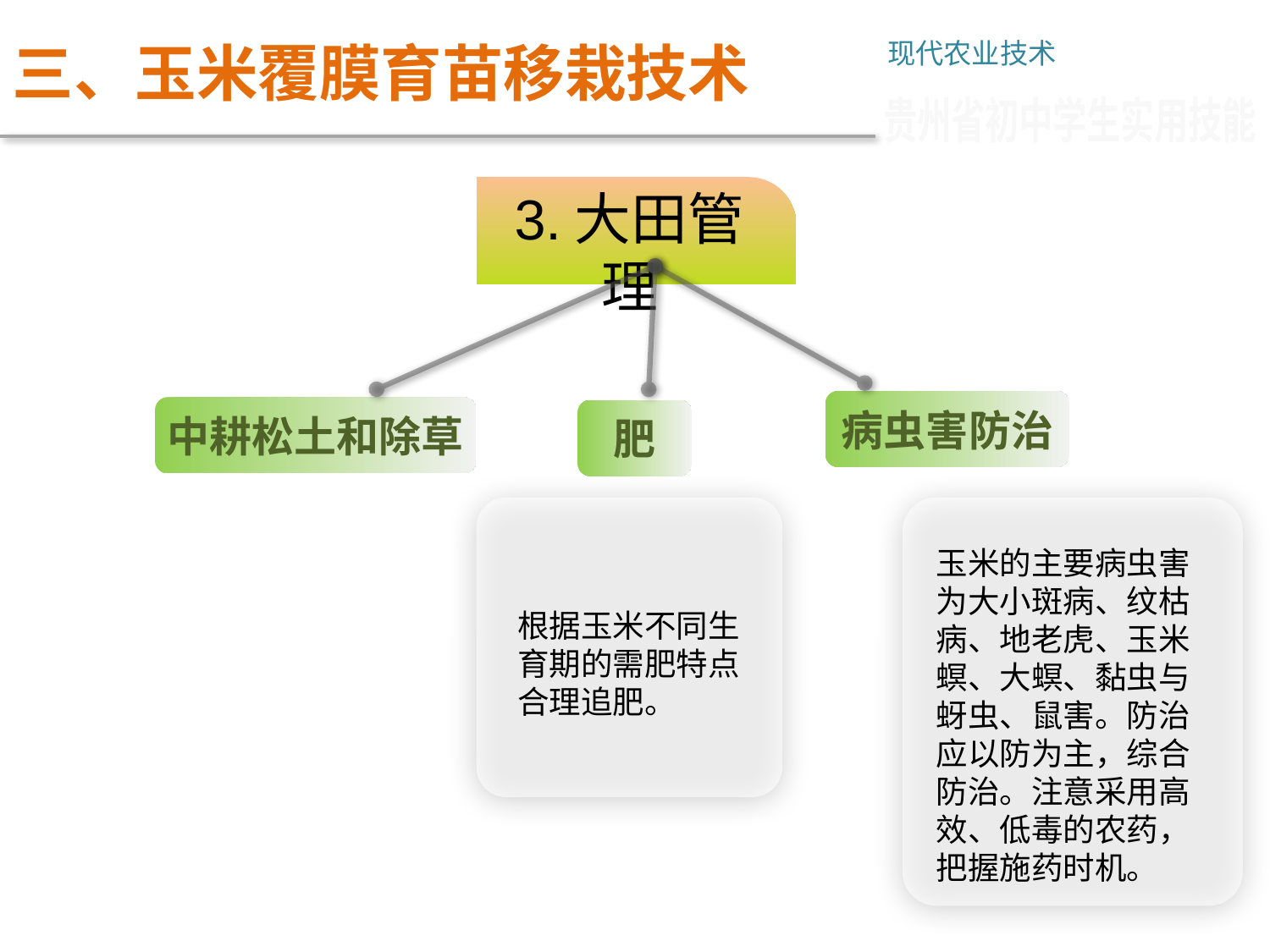

三、玉米覆膜育苗移栽技术
现代农业技术
贵州省初中学生实用技能
3.大田管理

病虫害防治

中耕松土和除草

肥

玉米的主要病虫害为大小斑病、纹枯病、地老虎、玉米螟、大螟、黏虫与蚜虫、鼠害。防治应以防为主，综合防治。注意采用高效、低毒的农药，把握施药时机。

根据玉米不同生育期的需肥特点合理追肥。